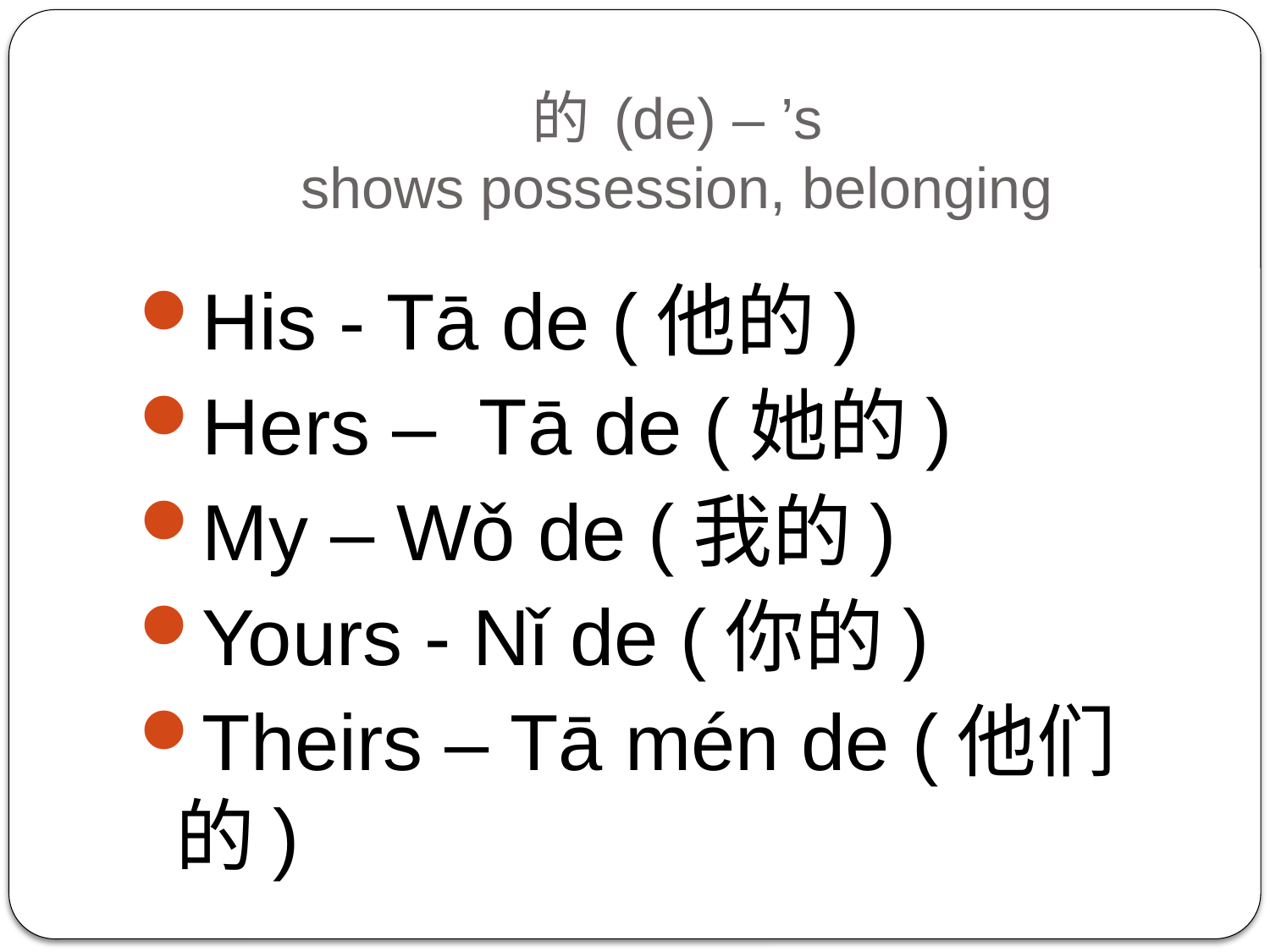

# 的 (de) – ’s shows possession, belonging
His - Tā de (他的)
Hers –  Tā de (她的)
My – Wǒ de (我的)
Yours - Nǐ de (你的)
Theirs – Tā mén de (他们的)